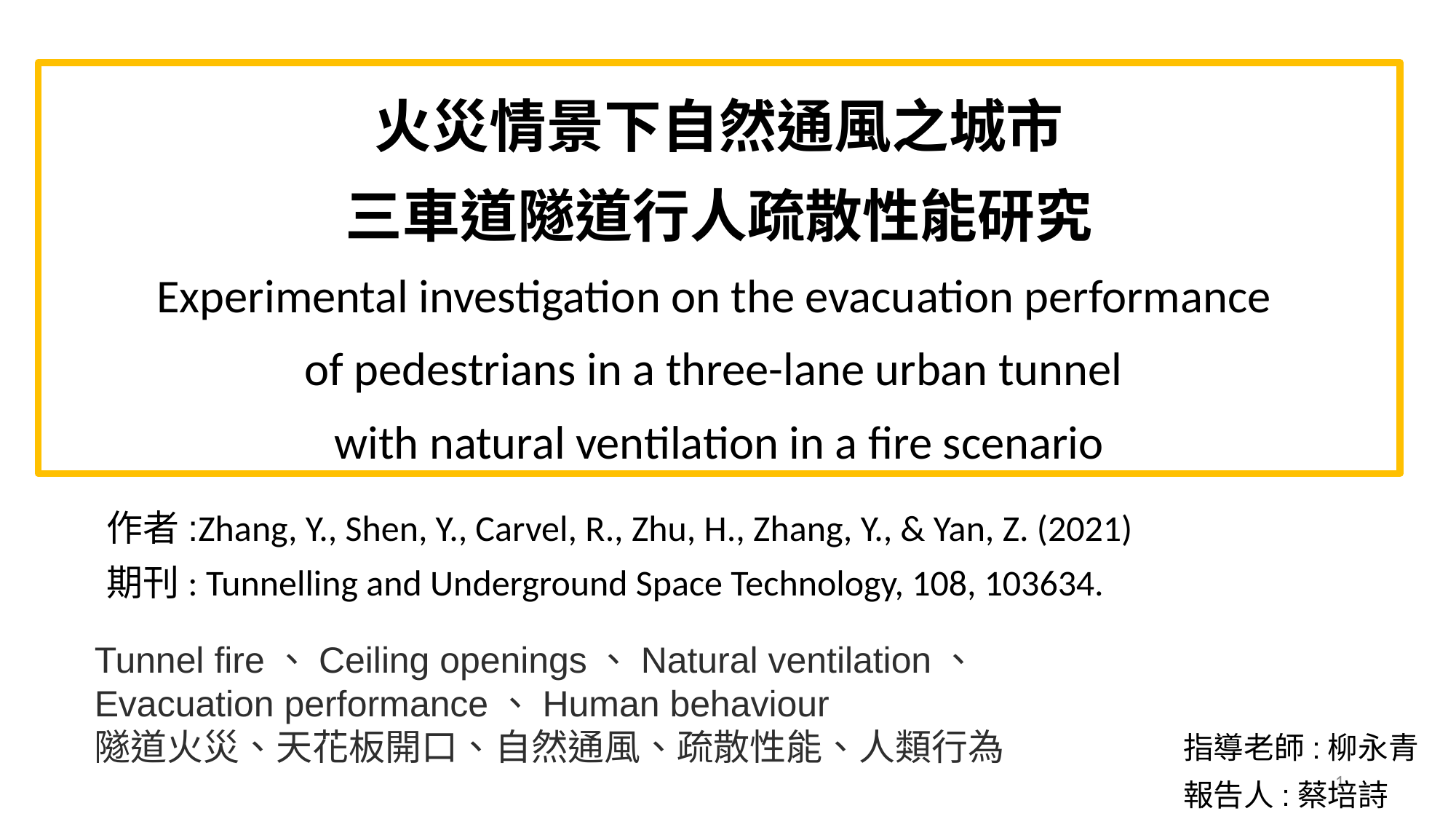

# 火災情景下自然通風之城市 三車道隧道行人疏散性能研究 Experimental investigation on the evacuation performance of pedestrians in a three-lane urban tunnel with natural ventilation in a fire scenario
作者:Zhang, Y., Shen, Y., Carvel, R., Zhu, H., Zhang, Y., & Yan, Z. (2021)
期刊: Tunnelling and Underground Space Technology, 108, 103634.
Tunnel fire、Ceiling openings、Natural ventilation、
Evacuation performance、Human behaviour
隧道火災、天花板開口、自然通風、疏散性能、人類行為
指導老師:柳永青
報告人:蔡培詩
1